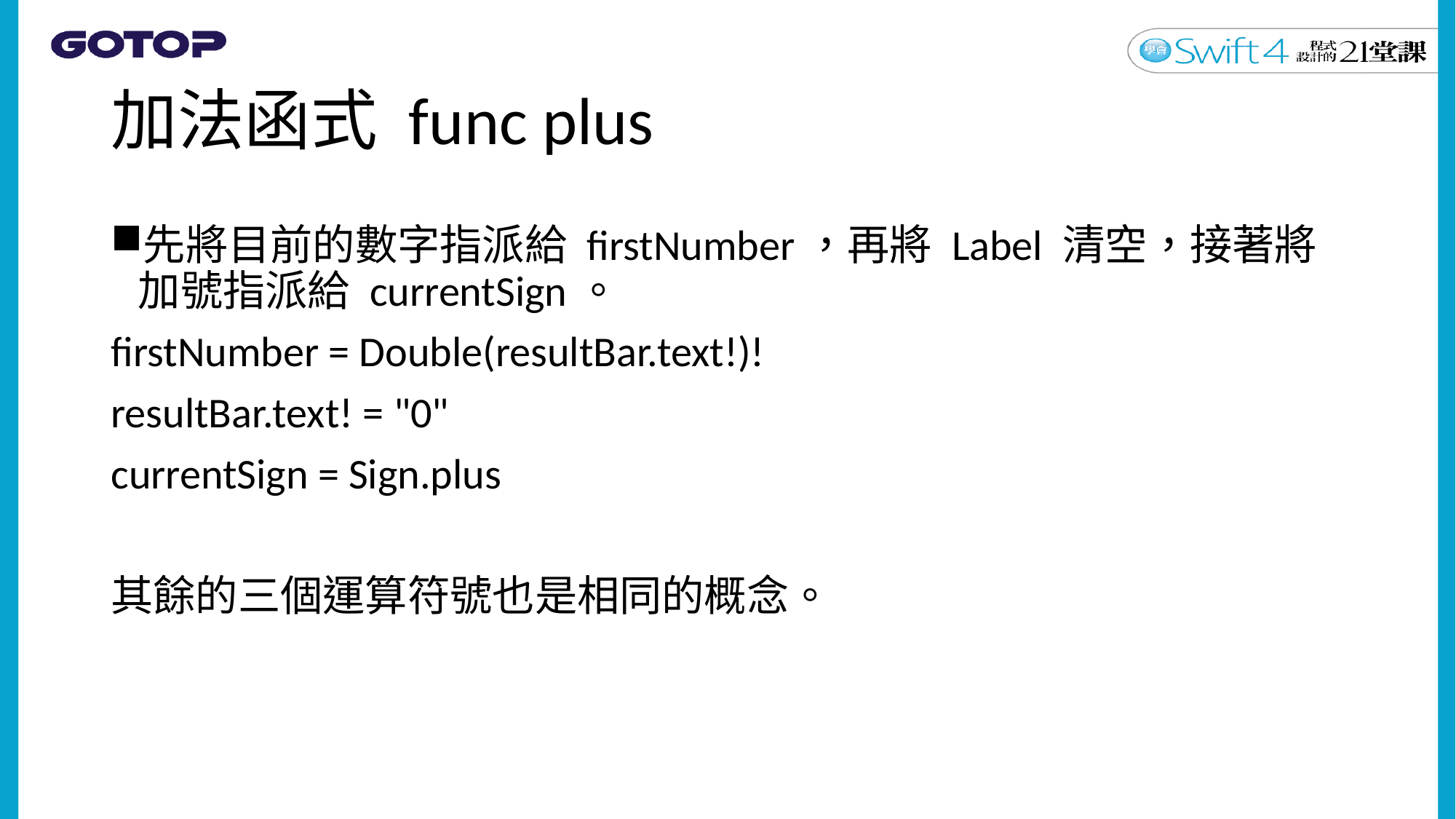

# 加法函式 func plus
先將目前的數字指派給 firstNumber，再將 Label 清空，接著將加號指派給 currentSign。
firstNumber = Double(resultBar.text!)!
resultBar.text! = "0"
currentSign = Sign.plus

其餘的三個運算符號也是相同的概念。